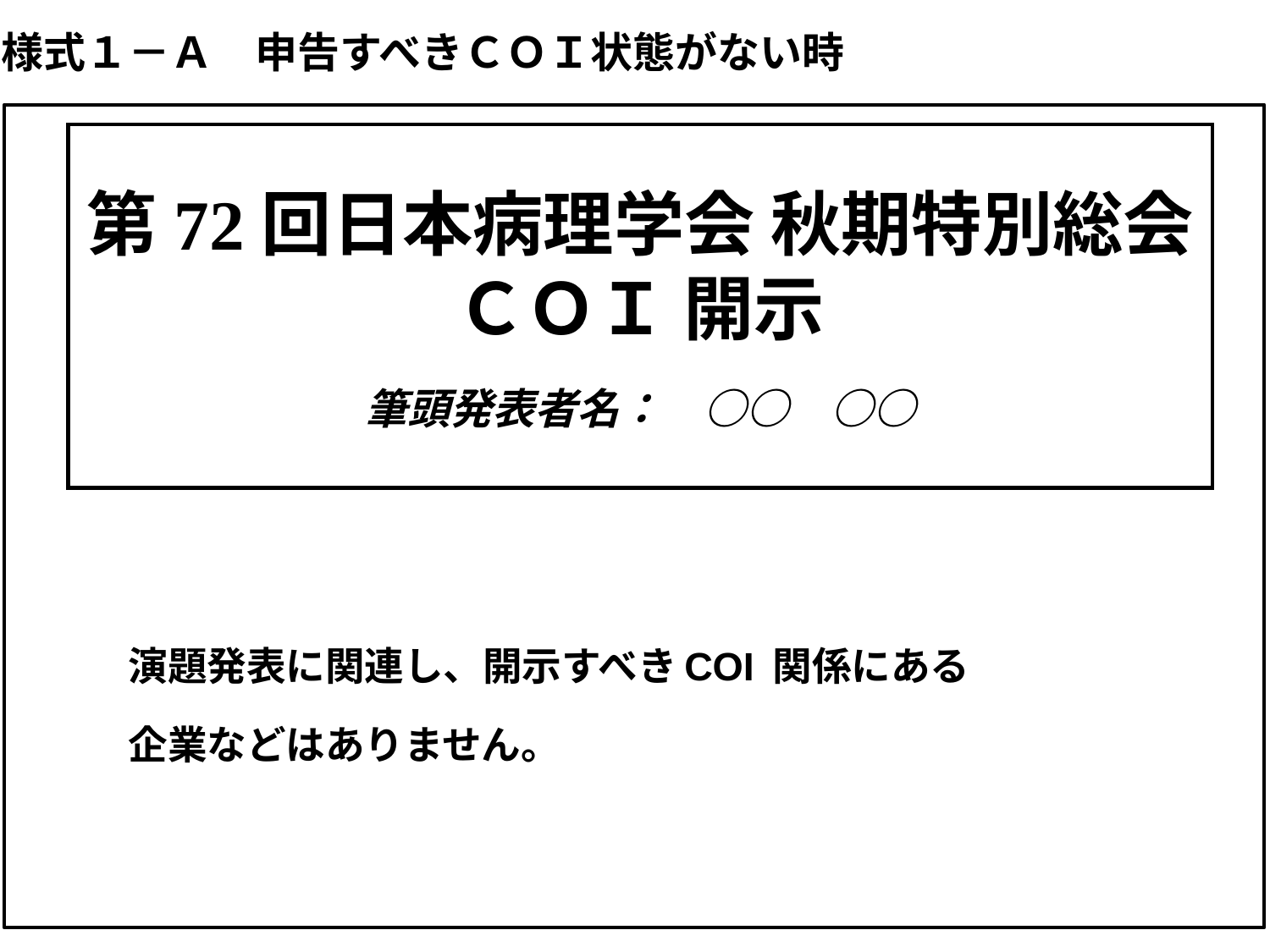

様式１－Ａ　申告すべきＣＯＩ状態がない時

# 第72回日本病理学会 秋期特別総会 ＣＯＩ 開示 　 筆頭発表者名：　○○　○○

　演題発表に関連し、開示すべきCOI 関係にある
　企業などはありません。